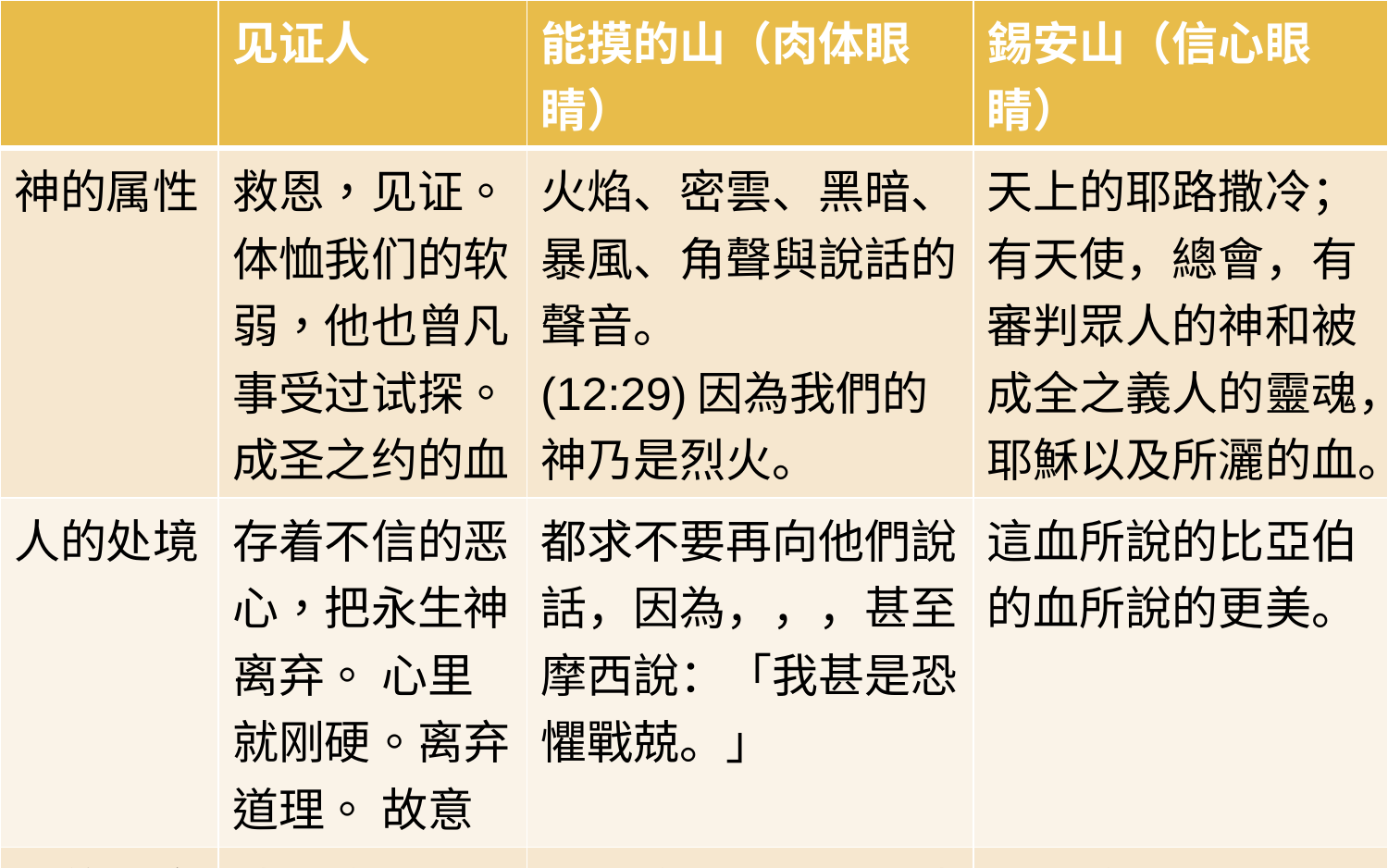

|  | 见证人 | 能摸的山（肉体眼睛） | 錫安山（信心眼睛） |
| --- | --- | --- | --- |
| 神的属性 | 救恩，见证。体恤我们的软弱，他也曾凡事受过试探。成圣之约的血 | 火焰、密雲、黑暗、暴風、角聲與說話的聲音。 (12:29)因為我們的神乃是烈火。 | 天上的耶路撒冷；有天使，總會，有審判眾人的神和被成全之義人的靈魂，耶穌以及所灑的血。 |
| 人的处境 | 存着不信的恶心，把永生神离弃。 心里就刚硬。离弃道理。 故意 | 都求不要再向他們說話，因為，，，甚至摩西說：「我甚是恐懼戰兢。」 | 這血所說的比亞伯的血所說的更美。 |
| 人的回应 | 地上警戒 | 天上警戒：要震動地 | 天上警戒：震動天 |
| 總要謹慎－所以，我們既得了不能震動的國，就當感恩，照神所喜悅的，用虔誠、敬畏的心侍奉神(12:29)因為我們的神乃是烈火。 |  |  |  |